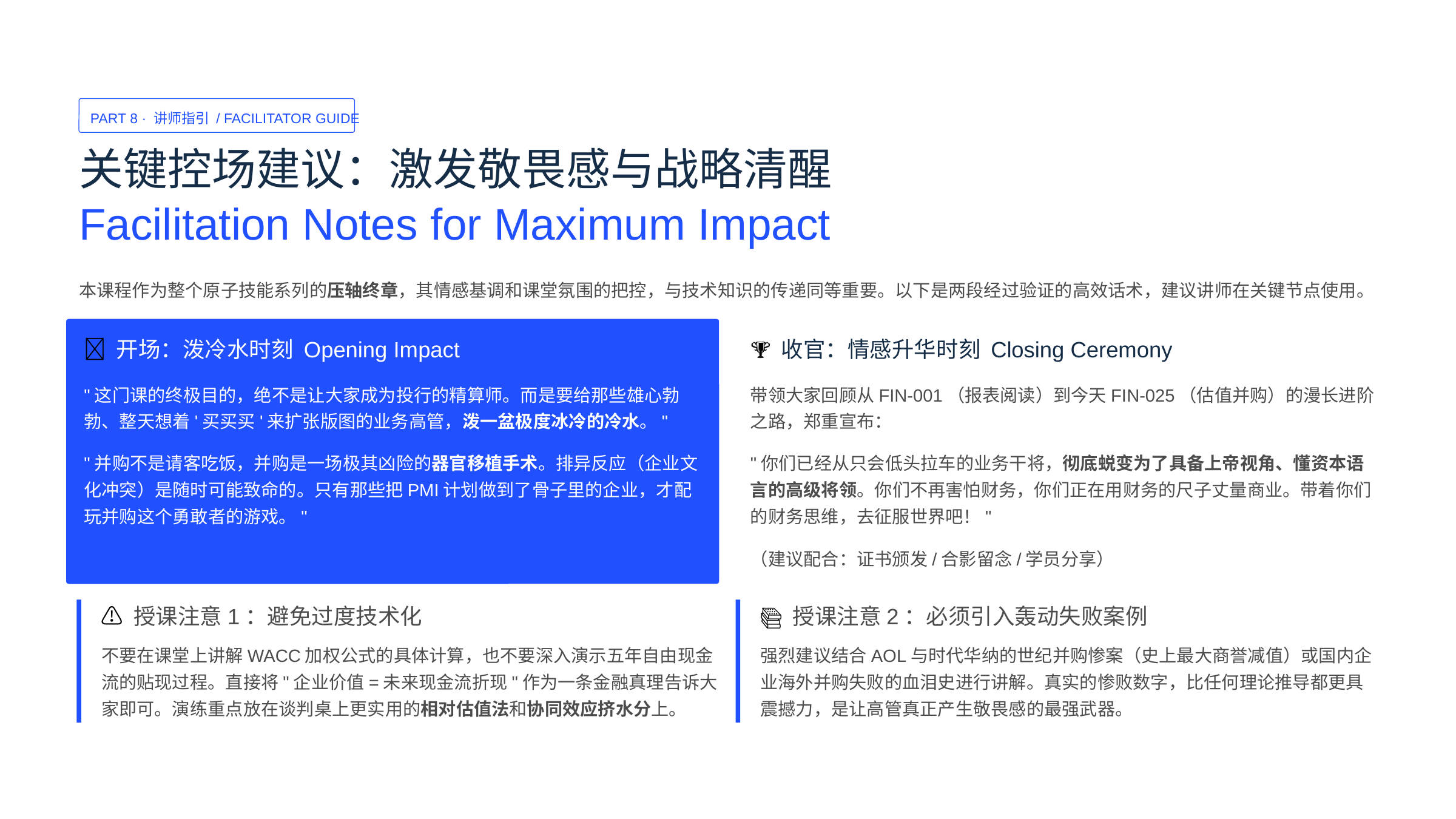

PART 8 · 讲师指引 / FACILITATOR GUIDE
关键控场建议：激发敬畏感与战略清醒
Facilitation Notes for Maximum Impact
本课程作为整个原子技能系列的压轴终章，其情感基调和课堂氛围的把控，与技术知识的传递同等重要。以下是两段经过验证的高效话术，建议讲师在关键节点使用。

🧊 开场：泼冷水时刻 Opening Impact
🏆 收官：情感升华时刻 Closing Ceremony
"这门课的终极目的，绝不是让大家成为投行的精算师。而是要给那些雄心勃勃、整天想着'买买买'来扩张版图的业务高管，泼一盆极度冰冷的冷水。"
带领大家回顾从FIN-001（报表阅读）到今天FIN-025（估值并购）的漫长进阶之路，郑重宣布：
"并购不是请客吃饭，并购是一场极其凶险的器官移植手术。排异反应（企业文化冲突）是随时可能致命的。只有那些把PMI计划做到了骨子里的企业，才配玩并购这个勇敢者的游戏。"
"你们已经从只会低头拉车的业务干将，彻底蜕变为了具备上帝视角、懂资本语言的高级将领。你们不再害怕财务，你们正在用财务的尺子丈量商业。带着你们的财务思维，去征服世界吧！"
（建议配合：证书颁发/合影留念/学员分享）

⚠️ 授课注意1：避免过度技术化
📚 授课注意2：必须引入轰动失败案例
不要在课堂上讲解WACC加权公式的具体计算，也不要深入演示五年自由现金流的贴现过程。直接将"企业价值=未来现金流折现"作为一条金融真理告诉大家即可。演练重点放在谈判桌上更实用的相对估值法和协同效应挤水分上。
强烈建议结合AOL与时代华纳的世纪并购惨案（史上最大商誉减值）或国内企业海外并购失败的血泪史进行讲解。真实的惨败数字，比任何理论推导都更具震撼力，是让高管真正产生敬畏感的最强武器。